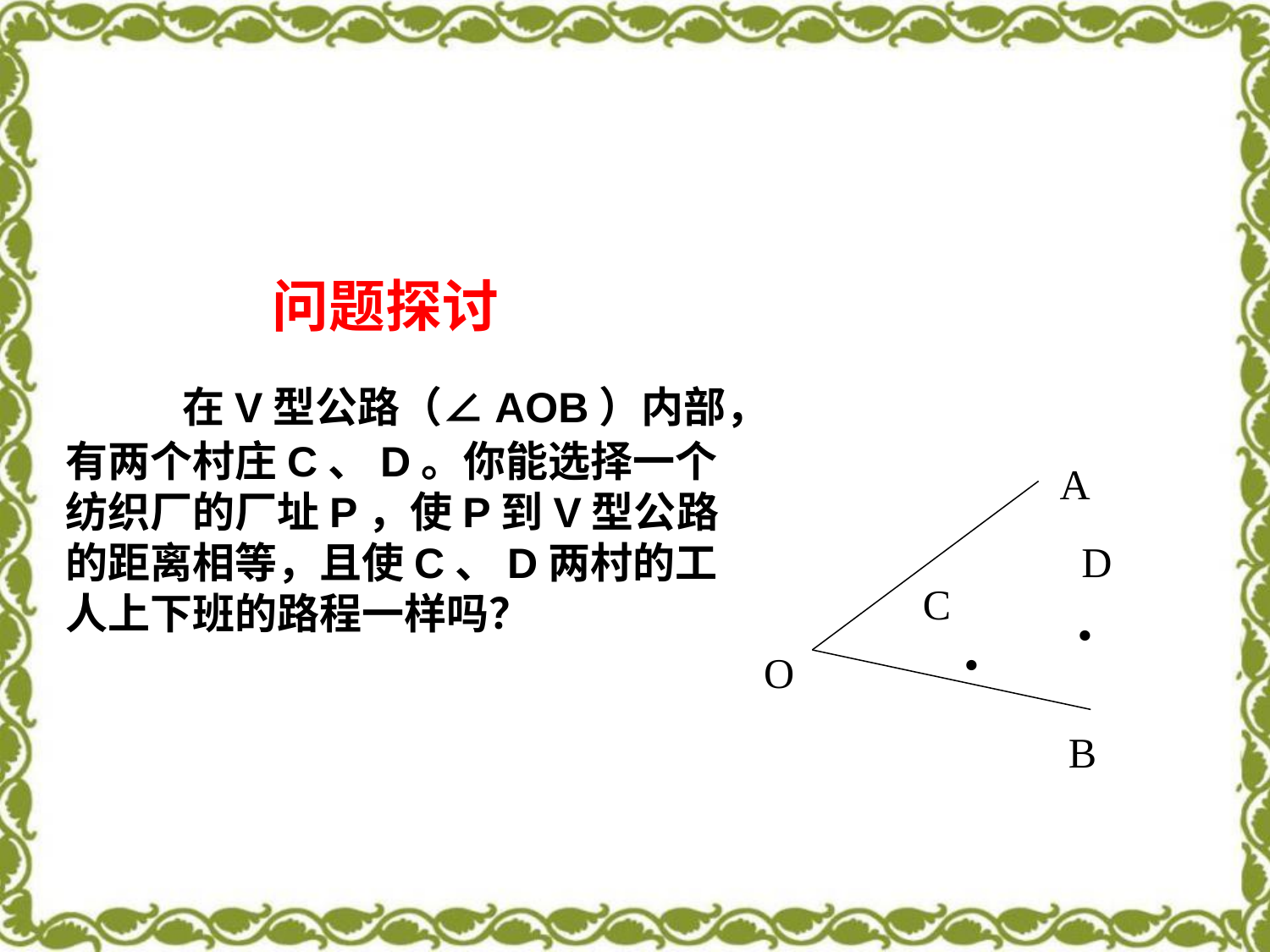

问题探讨
        在V型公路（∠AOB）内部，有两个村庄C、D。你能选择一个纺织厂的厂址P，使P到V型公路的距离相等，且使C、D两村的工人上下班的路程一样吗？
A

.
.
O

B
D
C